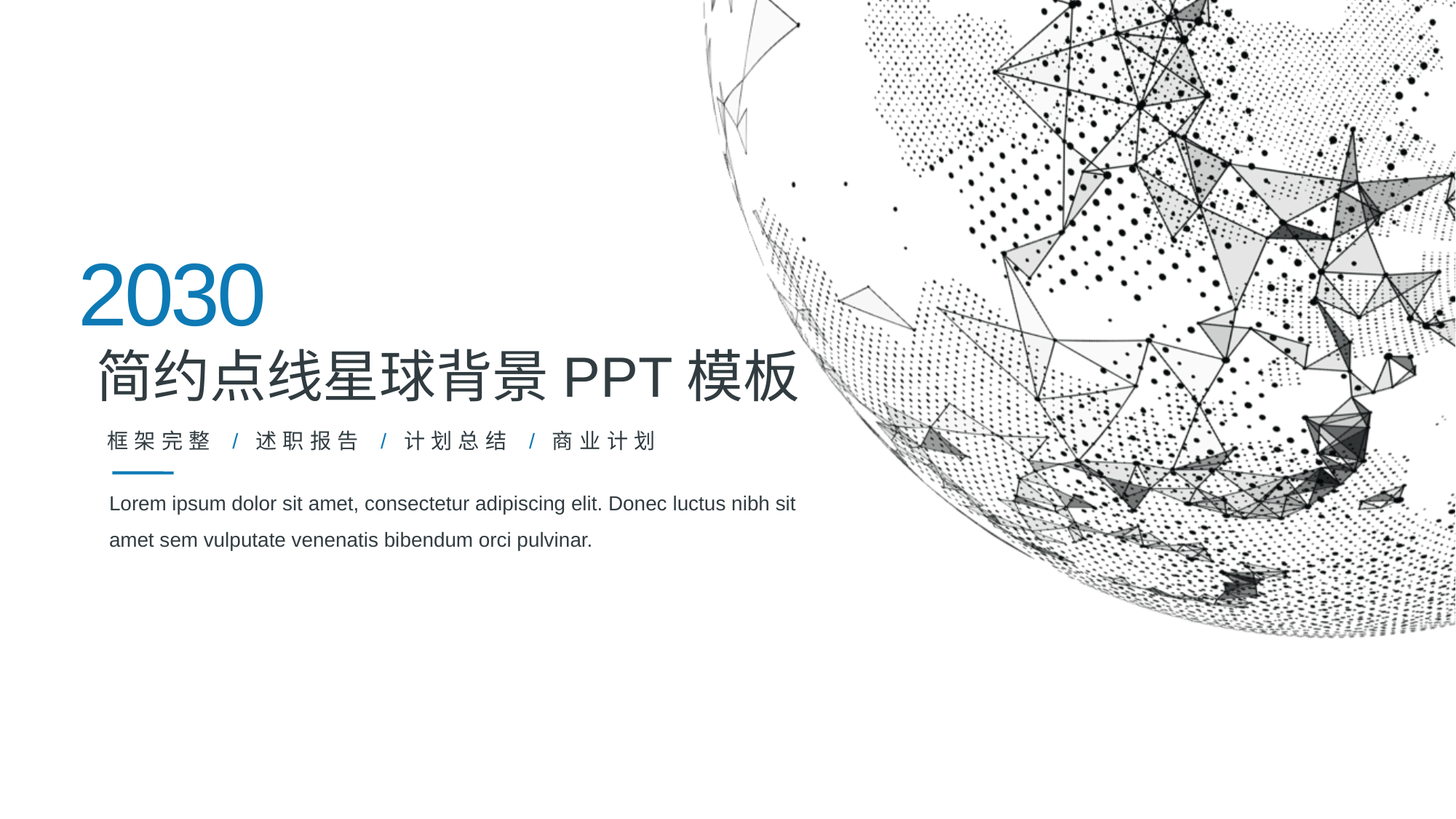

2030
简约点线星球背景PPT模板
框架完整 / 述职报告 / 计划总结 / 商业计划

Lorem ipsum dolor sit amet, consectetur adipiscing elit. Donec luctus nibh sit amet sem vulputate venenatis bibendum orci pulvinar.